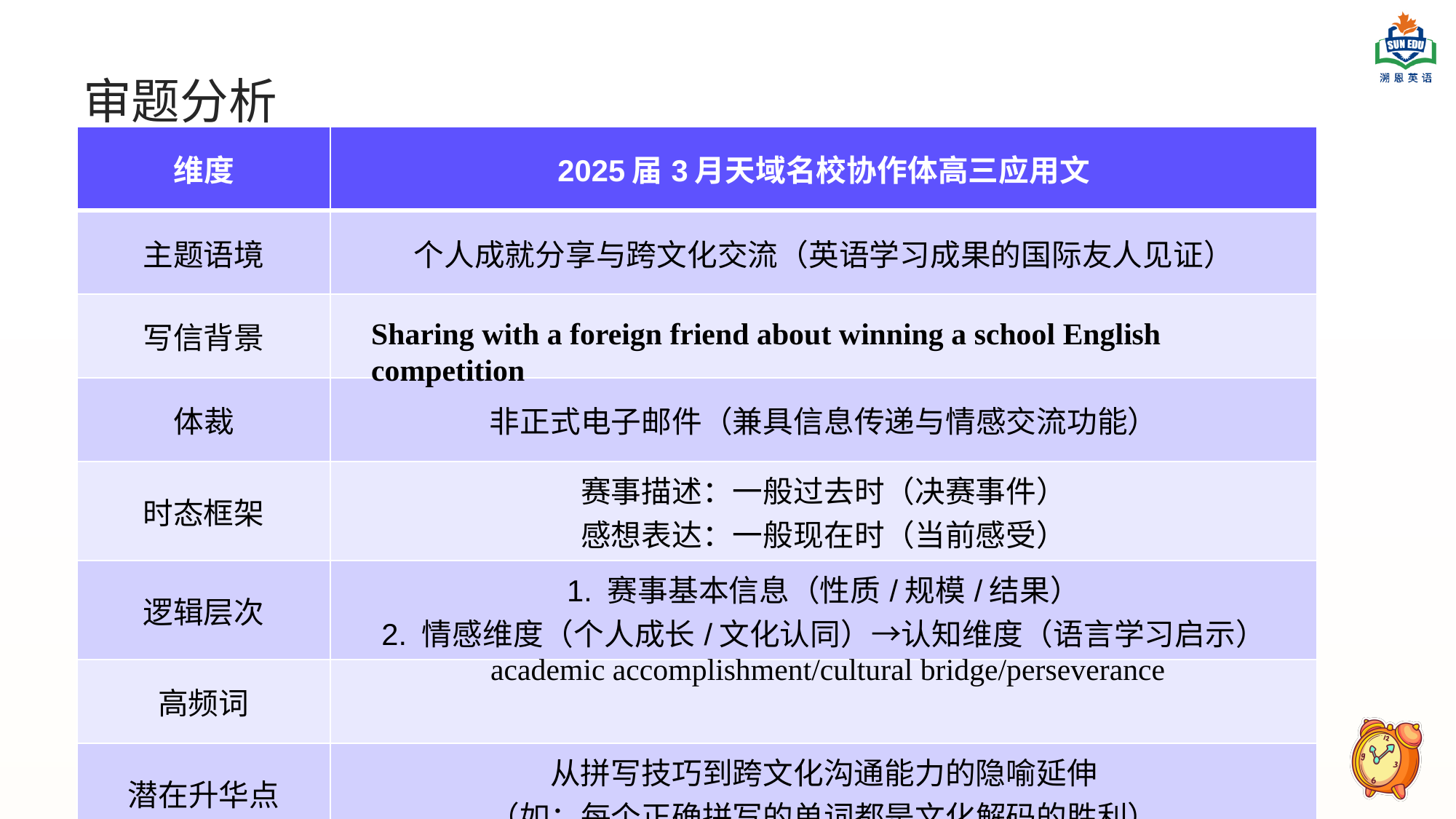

# 审题分析
| 维度 | 2025届3月天域名校协作体高三应用文 |
| --- | --- |
| 主题语境 | 个人成就分享与跨文化交流（英语学习成果的国际友人见证） |
| 写信背景 |  |
| 体裁 | 非正式电子邮件（兼具信息传递与情感交流功能） |
| 时态框架 | 赛事描述：一般过去时（决赛事件） 感想表达：一般现在时（当前感受） |
| 逻辑层次 | 1. 赛事基本信息（性质/规模/结果） 2. 情感维度（个人成长/文化认同）→认知维度（语言学习启示） |
| 高频词 |  |
| 潜在升华点 | 从拼写技巧到跨文化沟通能力的隐喻延伸 （如：每个正确拼写的单词都是文化解码的胜利） |
Sharing with a foreign friend about winning a school English competition
academic accomplishment/cultural bridge/perseverance